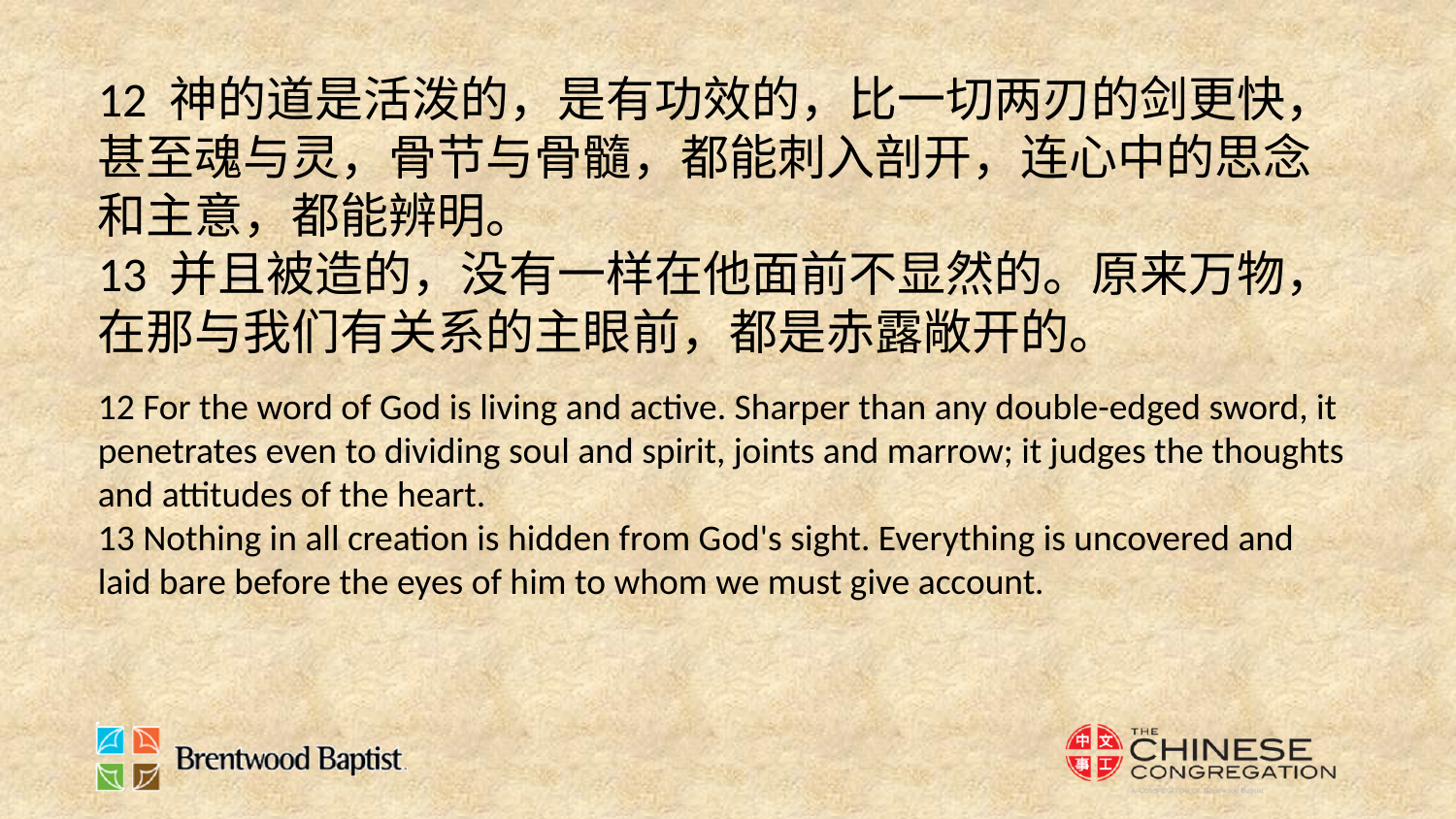

12 神的道是活泼的，是有功效的，比一切两刃的剑更快，甚至魂与灵，骨节与骨髓，都能刺入剖开，连心中的思念和主意，都能辨明。
13 并且被造的，没有一样在他面前不显然的。原来万物，在那与我们有关系的主眼前，都是赤露敞开的。

12 For the word of God is living and active. Sharper than any double-edged sword, it penetrates even to dividing soul and spirit, joints and marrow; it judges the thoughts and attitudes of the heart.
13 Nothing in all creation is hidden from God's sight. Everything is uncovered and laid bare before the eyes of him to whom we must give account.